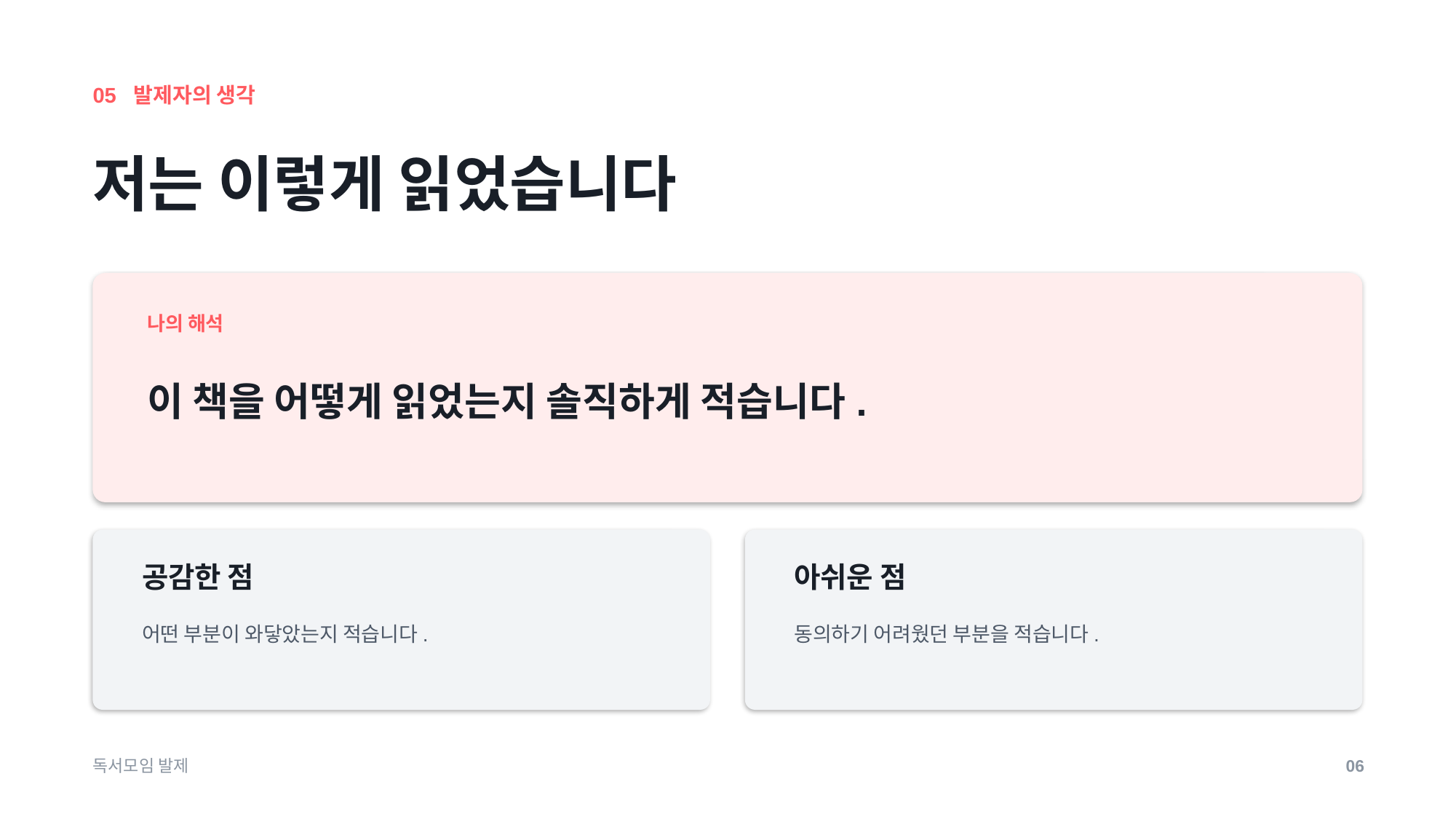

05  발제자의 생각
저는 이렇게 읽었습니다

나의 해석
이 책을 어떻게 읽었는지 솔직하게 적습니다.

공감한 점
아쉬운 점
어떤 부분이 와닿았는지 적습니다.
동의하기 어려웠던 부분을 적습니다.
독서모임 발제
06